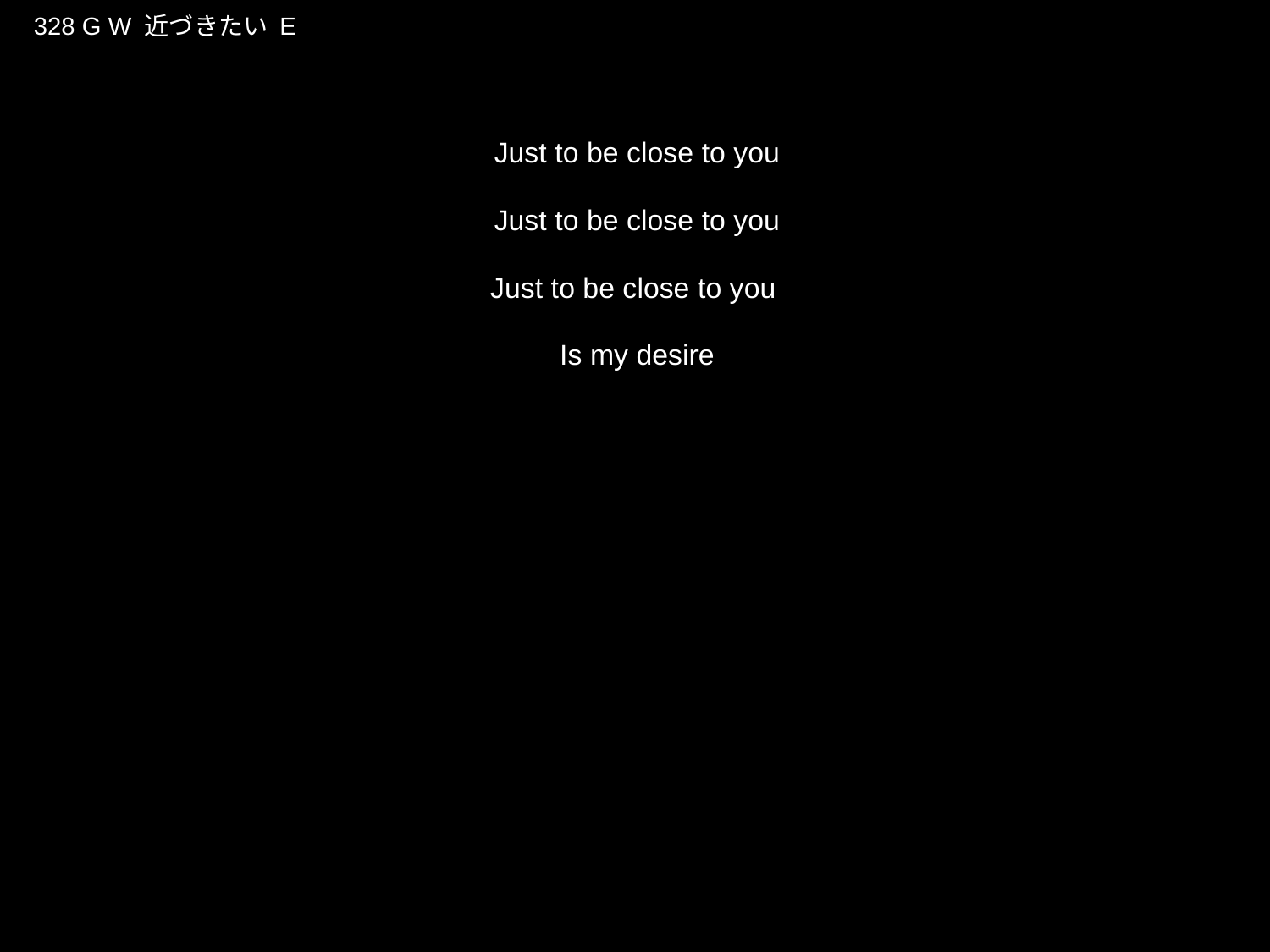

ちかづきたい
★W
328 G W 近づきたい E
★３
Just to be close to you
Just to be close to you
Just to be close to you
Is my desire